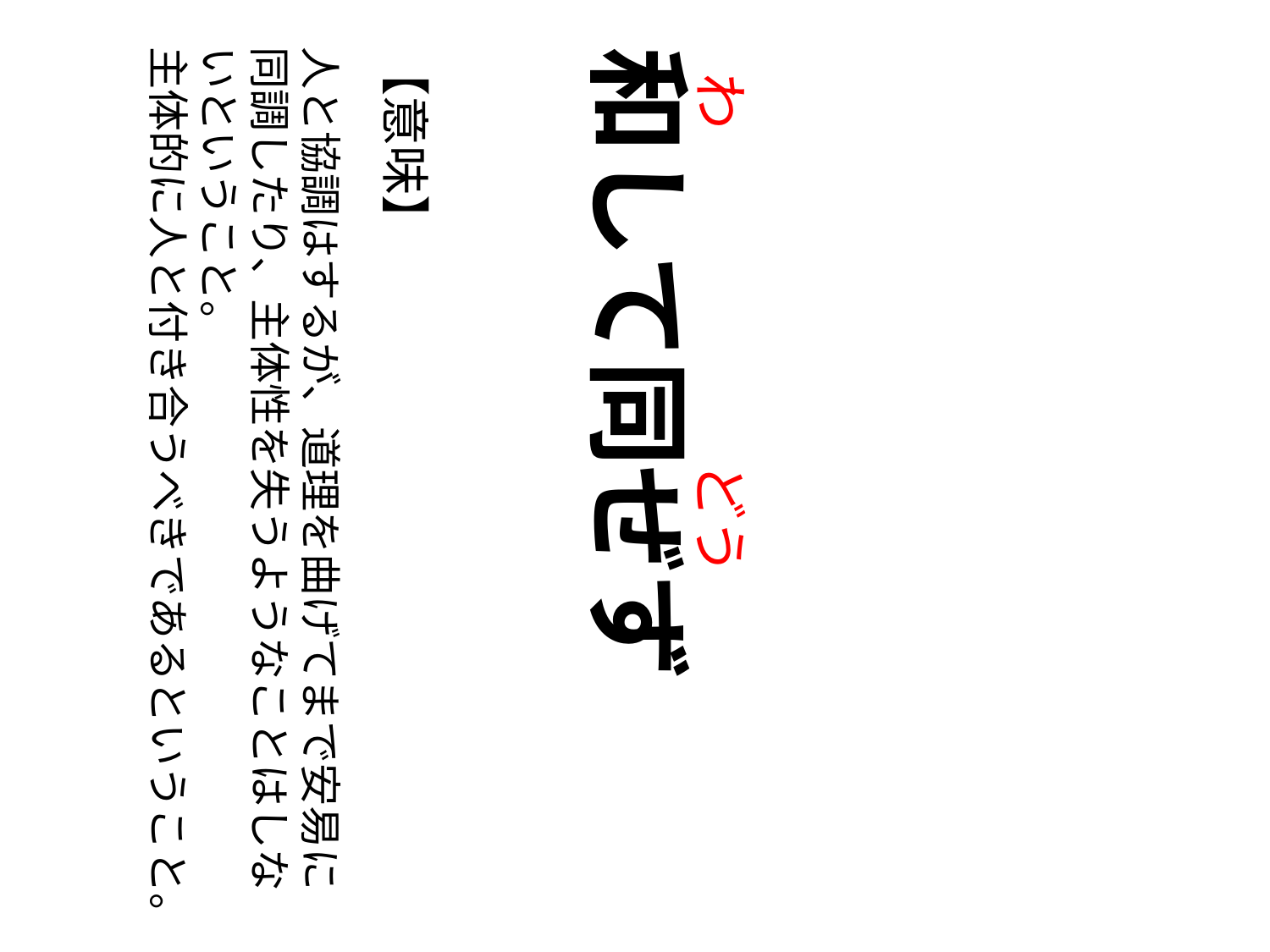

【意味】

人と協調はするが、道理を曲げてまで安易に同調したり、主体性を失うようなことはしないということ。
主体的に人と付き合うべきであるということ。
 わ　　　　　    どう
和して同ぜず